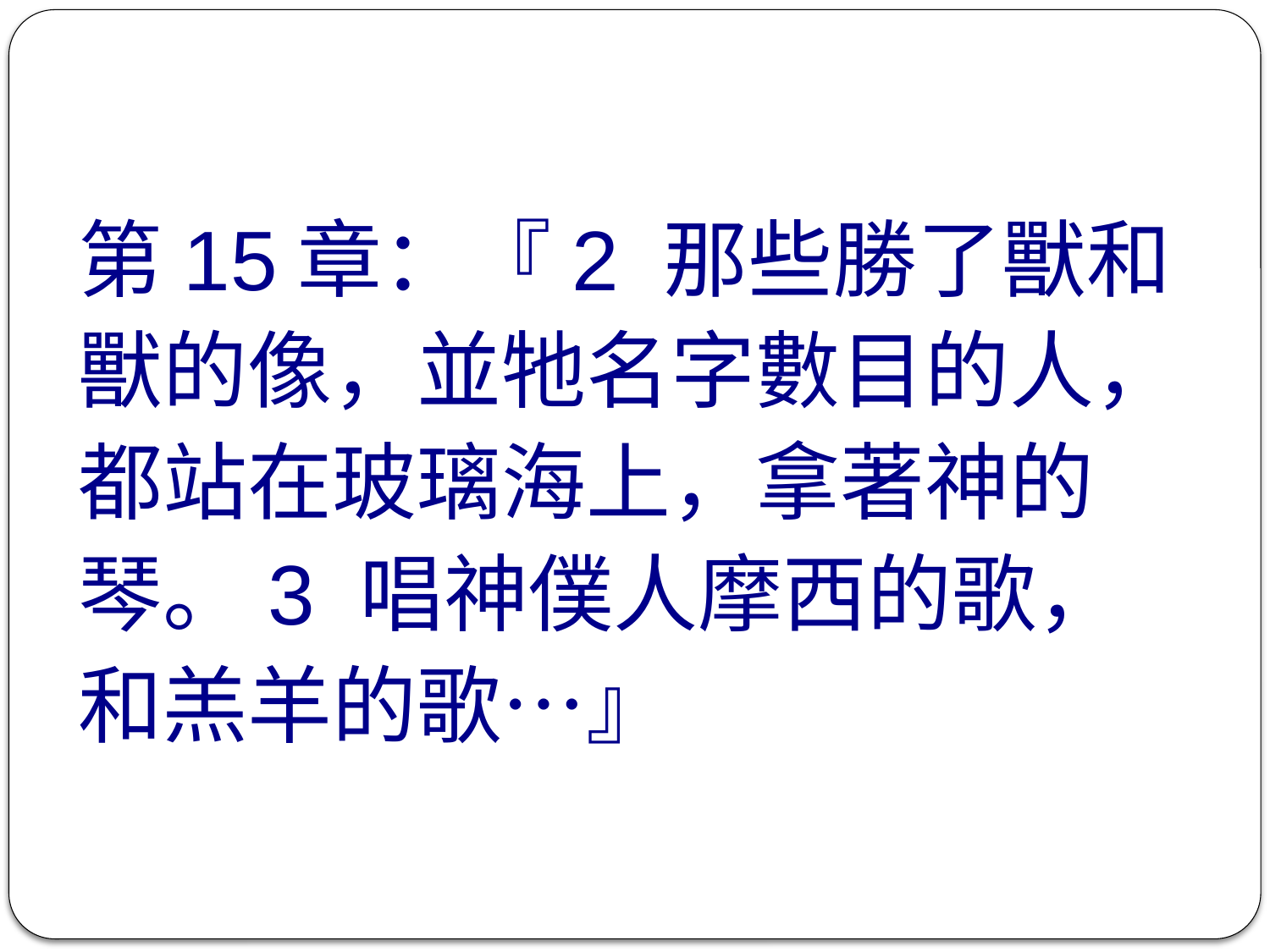

第15章：『2 那些勝了獸和獸的像，並牠名字數目的人，都站在玻璃海上，拿著神的琴。3 唱神僕人摩西的歌，和羔羊的歌…』